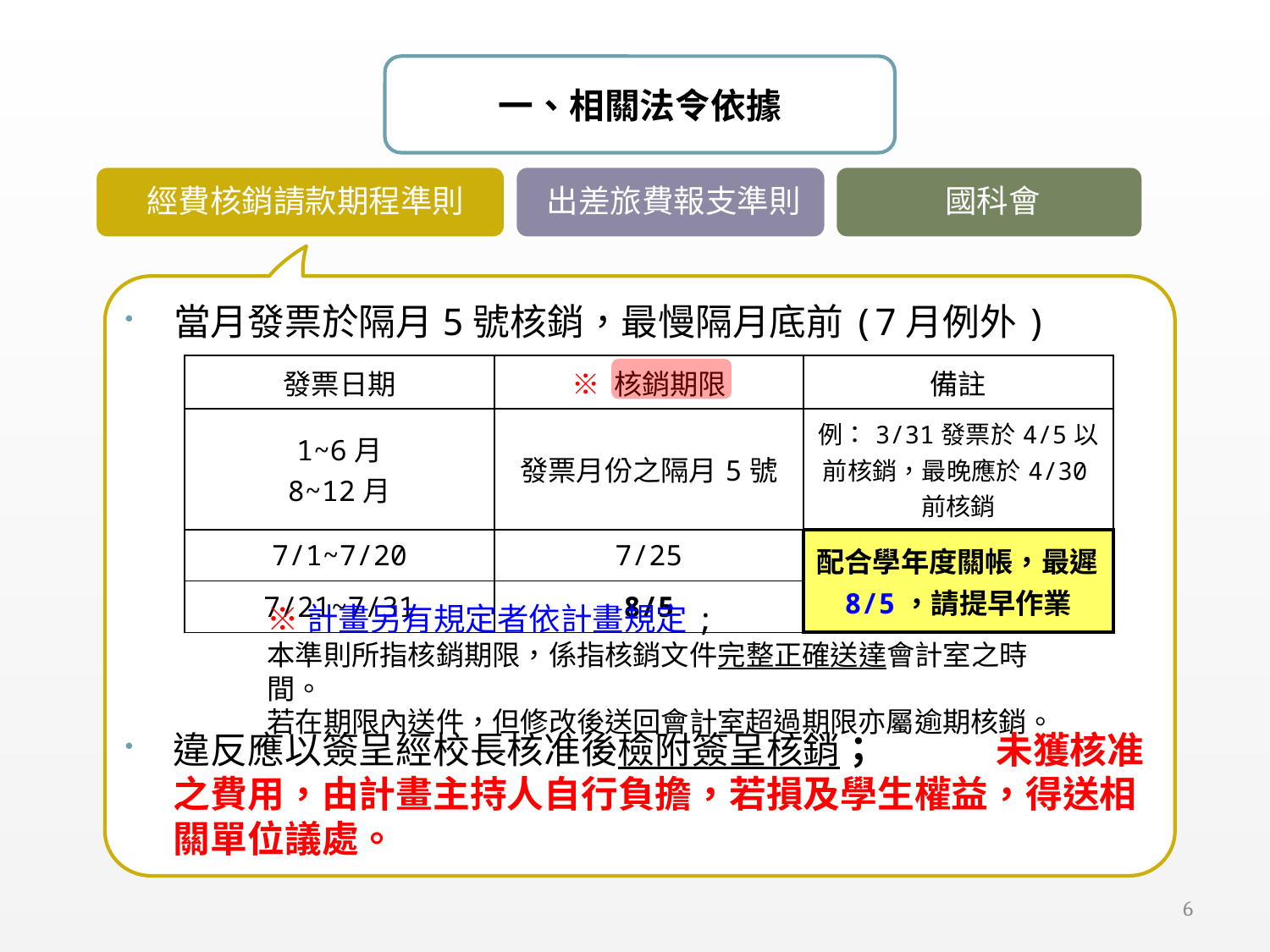

一、相關法令依據
經費核銷請款期程準則
出差旅費報支準則
國科會

當月發票於隔月5號核銷，最慢隔月底前(7月例外)

| 發票日期 | ※ 核銷期限 | 備註 |
| --- | --- | --- |
| 1~6月 8~12月 | 發票月份之隔月5號 | 例：3/31發票於4/5以前核銷，最晚應於4/30前核銷 |
| 7/1~7/20 | 7/25 | 配合學年度關帳，最遲8/5，請提早作業 |
| 7/21~7/31 | 8/5 |  |

※計畫另有規定者依計畫規定;
本準則所指核銷期限，係指核銷文件完整正確送達會計室之時間。
若在期限內送件，但修改後送回會計室超過期限亦屬逾期核銷。
違反應以簽呈經校長核准後檢附簽呈核銷；              未獲核准之費用，由計畫主持人自行負擔，若損及學生權益，得送相關單位議處。

6